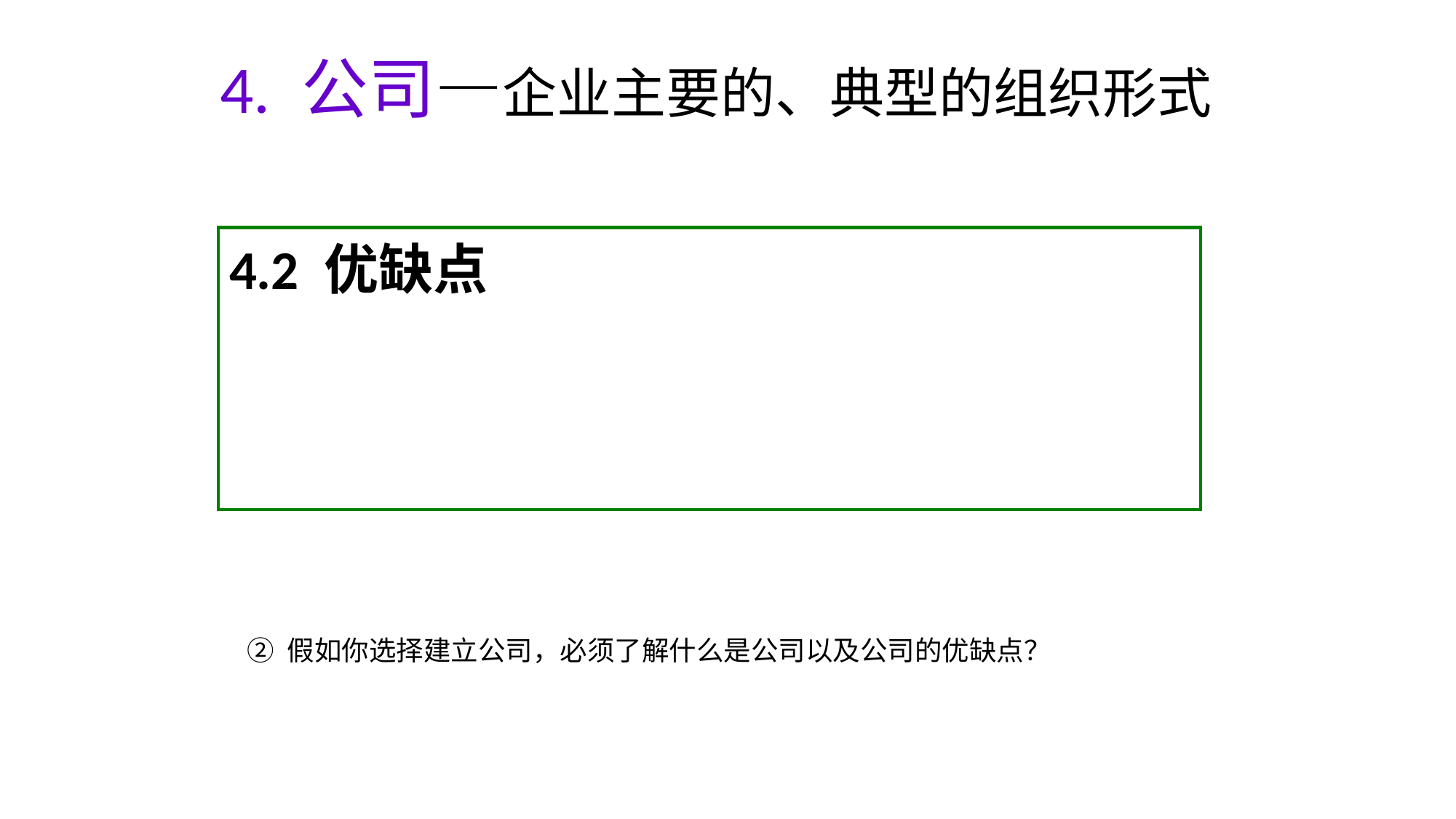

# 4. 公司—企业主要的、典型的组织形式

4.2 优缺点

② 假如你选择建立公司，必须了解什么是公司以及公司的优缺点？